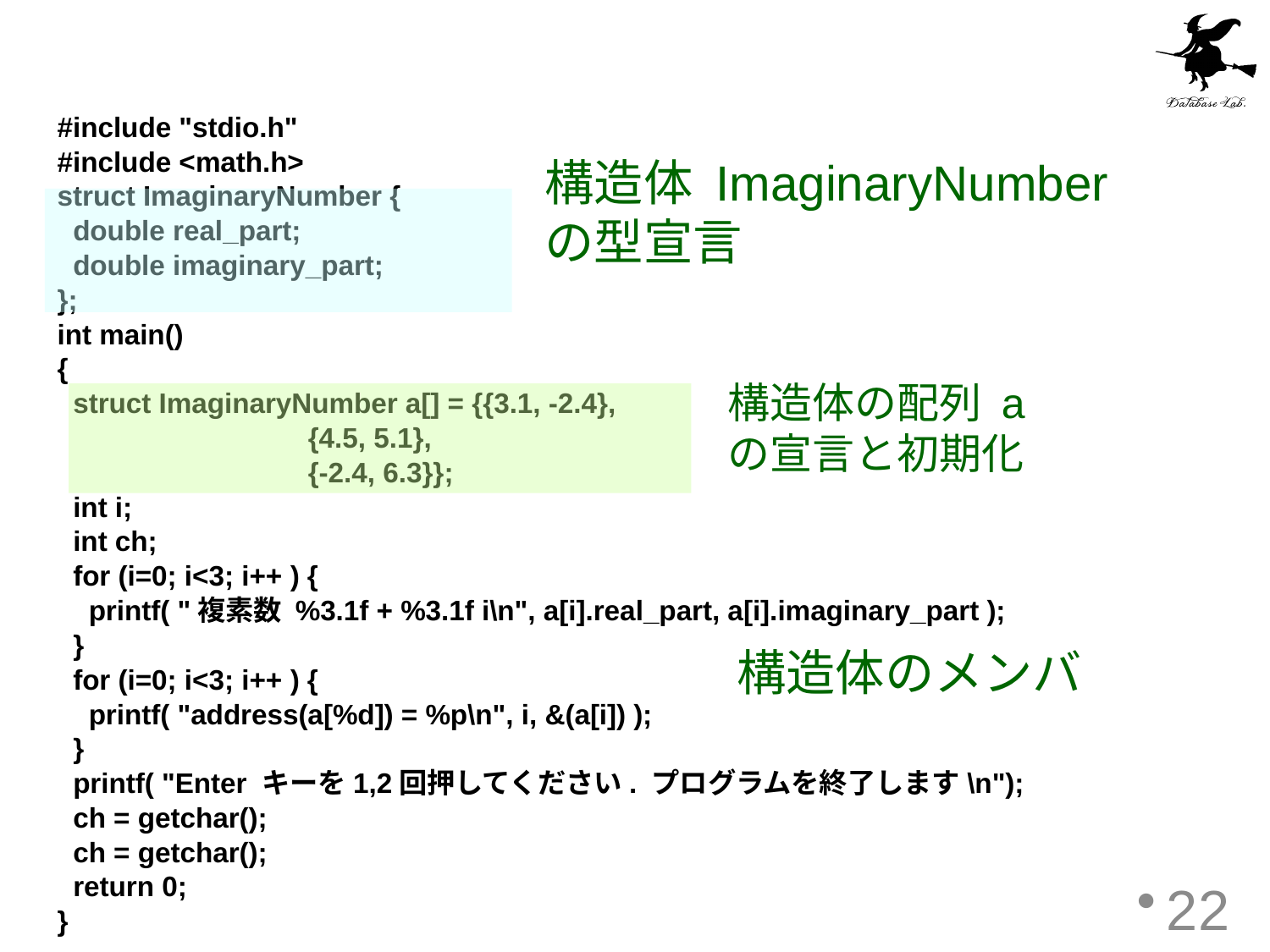

#include "stdio.h"
#include <math.h>
struct ImaginaryNumber {
  double real_part;
  double imaginary_part;
};
int main()
{
  struct ImaginaryNumber a[] = {{3.1, -2.4},
                                {4.5, 5.1},
                                {-2.4, 6.3}};
  int i;
  int ch;
  for (i=0; i<3; i++ ) {
    printf( "複素数 %3.1f + %3.1f i\n", a[i].real_part, a[i].imaginary_part );
  }
  for (i=0; i<3; i++ ) {
    printf( "address(a[%d]) = %p\n", i, &(a[i]) );
  }
  printf( "Enter キーを1,2回押してください. プログラムを終了します\n");
  ch = getchar();
  ch = getchar();
  return 0;
}

構造体 ImaginaryNumber
の型宣言

構造体の配列 a
の宣言と初期化

構造体のメンバ
22